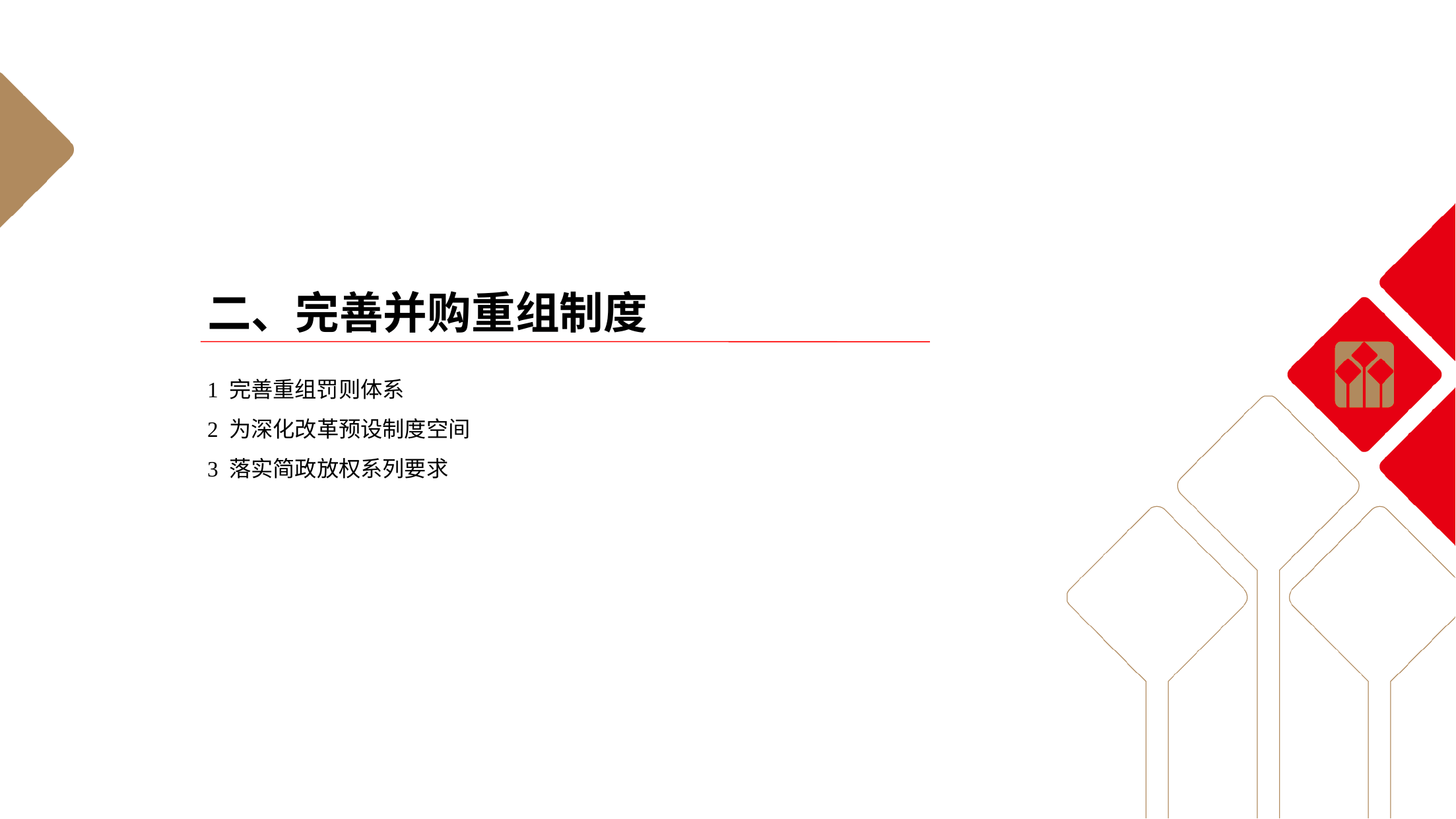

二、完善并购重组制度
1 完善重组罚则体系
2 为深化改革预设制度空间
3 落实简政放权系列要求